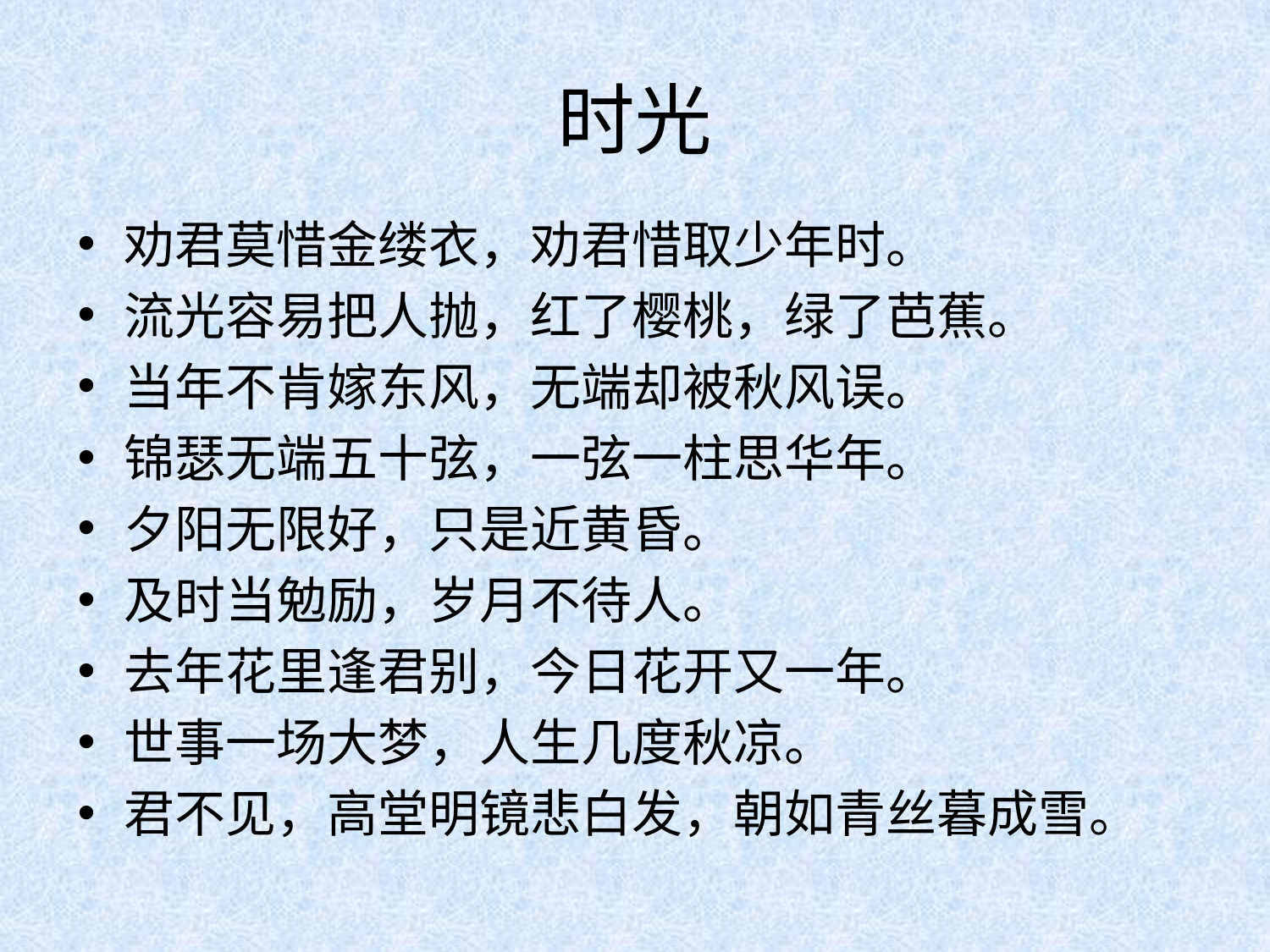

# 时光
劝君莫惜金缕衣，劝君惜取少年时。
流光容易把人抛，红了樱桃，绿了芭蕉。
当年不肯嫁东风，无端却被秋风误。
锦瑟无端五十弦，一弦一柱思华年。
夕阳无限好，只是近黄昏。
及时当勉励，岁月不待人。
去年花里逢君别，今日花开又一年。
世事一场大梦，人生几度秋凉。
君不见，高堂明镜悲白发，朝如青丝暮成雪。